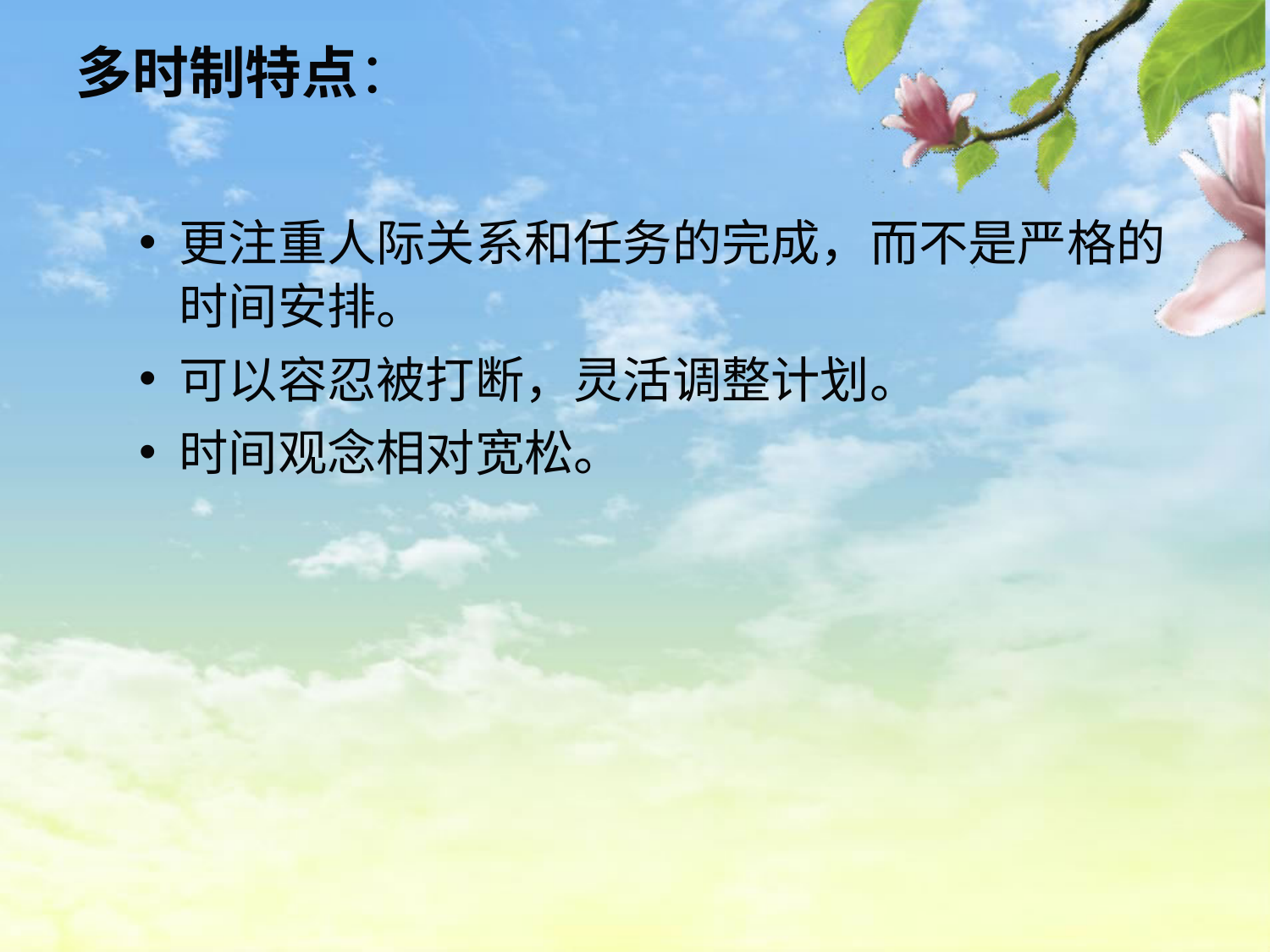

# 多时制特点：
更注重人际关系和任务的完成，而不是严格的时间安排。
可以容忍被打断，灵活调整计划。
时间观念相对宽松。